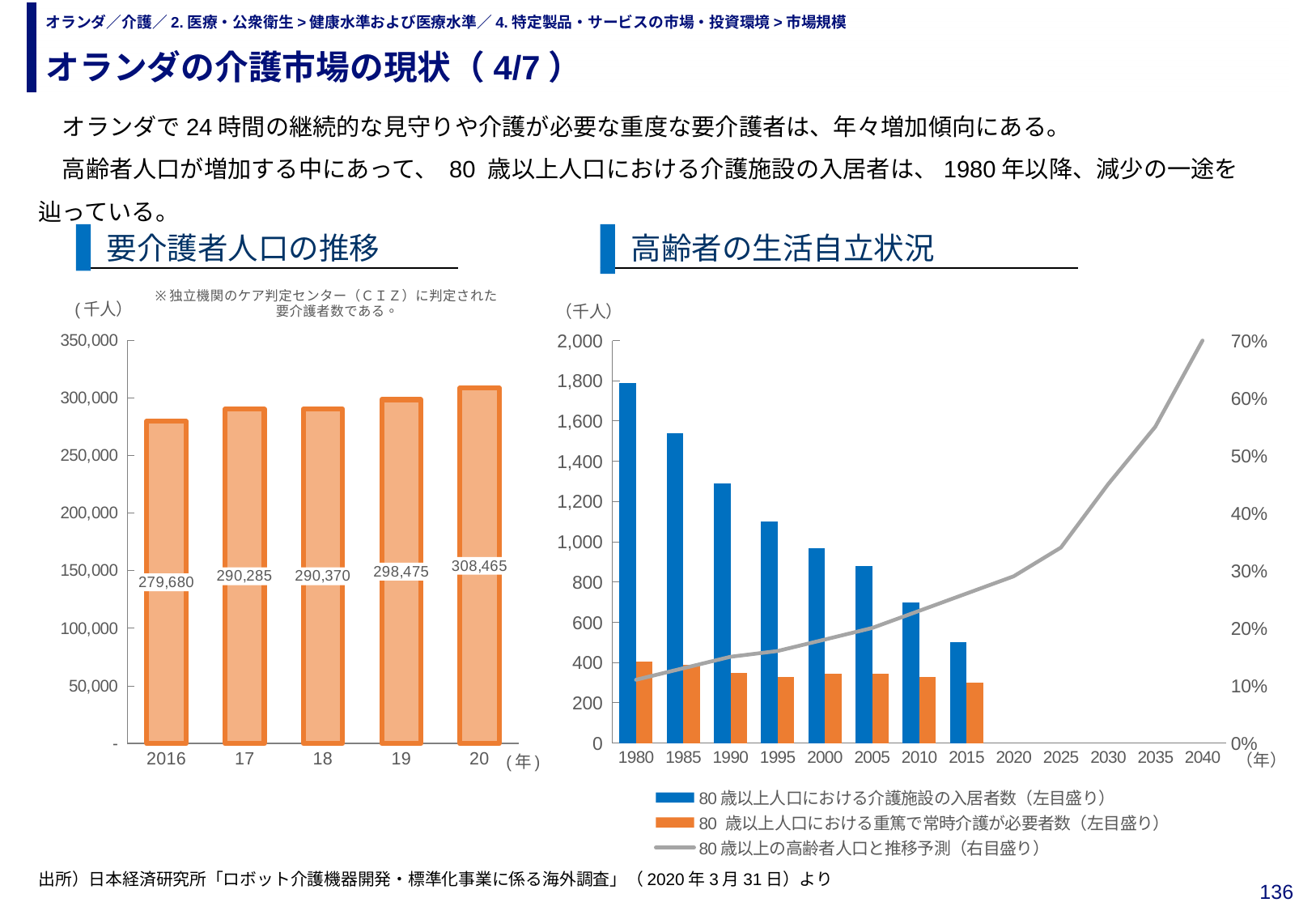

オランダの介護市場の現状（4/7）
# オランダ／介護／2.医療・公衆衛生>健康水準および医療水準／4.特定製品・サービスの市場・投資環境>市場規模
　オランダで24時間の継続的な見守りや介護が必要な重度な要介護者は、年々増加傾向にある。
　高齢者人口が増加する中にあって、 80 歳以上人口における介護施設の入居者は、1980年以降、減少の一途を辿っている。
要介護者人口の推移

高齢者の生活自立状況

### Chart: ※ 独立機関のケア判定センター（ＣＩＺ）に判定された
     要介護者数である。

| Category | Wlz regular |
|---|---|
| 2016 | 279680.0 |
| 17 | 290285.0 |
| 18 | 290370.0 |
| 19 | 298475.0 |
| 20 | 308465.0 |
（千人）

### Chart

| Category | 80歳以上人口における介護施設の入居者数（左目盛り） | 80 歳以上人口における重篤で常時介護が必要者数（左目盛り） | 80歳以上の高齢者人口と推移予測（右目盛り） |
|---|---|---|---|
| 1980 | 1790.0 | 405.0 | 0.11 |
| 1985 | 1540.0 | 390.0 | 0.13 |
| 1990 | 1290.0 | 350.0 | 0.15 |
| 1995 | 1100.0 | 330.0 | 0.16 |
| 2000 | 970.0 | 345.0 | 0.18 |
| 2005 | 880.0 | 345.0 | 0.2 |
| 2010 | 700.0 | 330.0 | 0.23 |
| 2015 | 500.0 | 300.0 | 0.26 |
| 2020 | None | None | 0.29 |
| 2025 | None | None | 0.34 |
| 2030 | None | None | 0.45 |
| 2035 | None | None | 0.55 |
| 2040 | None | None | 0.7 |
（年）
出所）日本経済研究所「ロボット介護機器開発・標準化事業に係る海外調査」（2020年3月31日）より